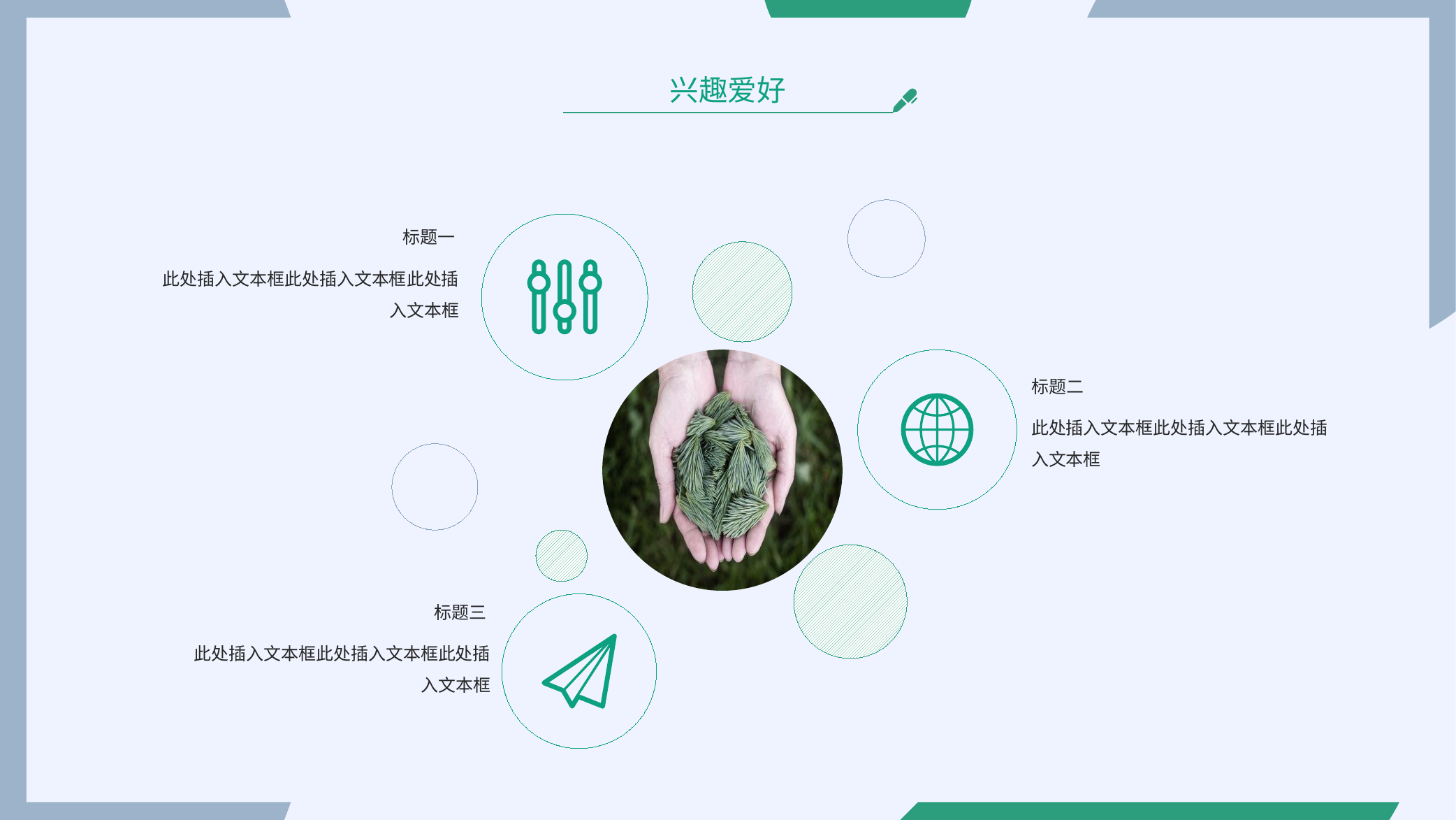

兴趣爱好

标题一
此处插入文本框此处插入文本框此处插入文本框

标题二
此处插入文本框此处插入文本框此处插入文本框

标题三
此处插入文本框此处插入文本框此处插入文本框